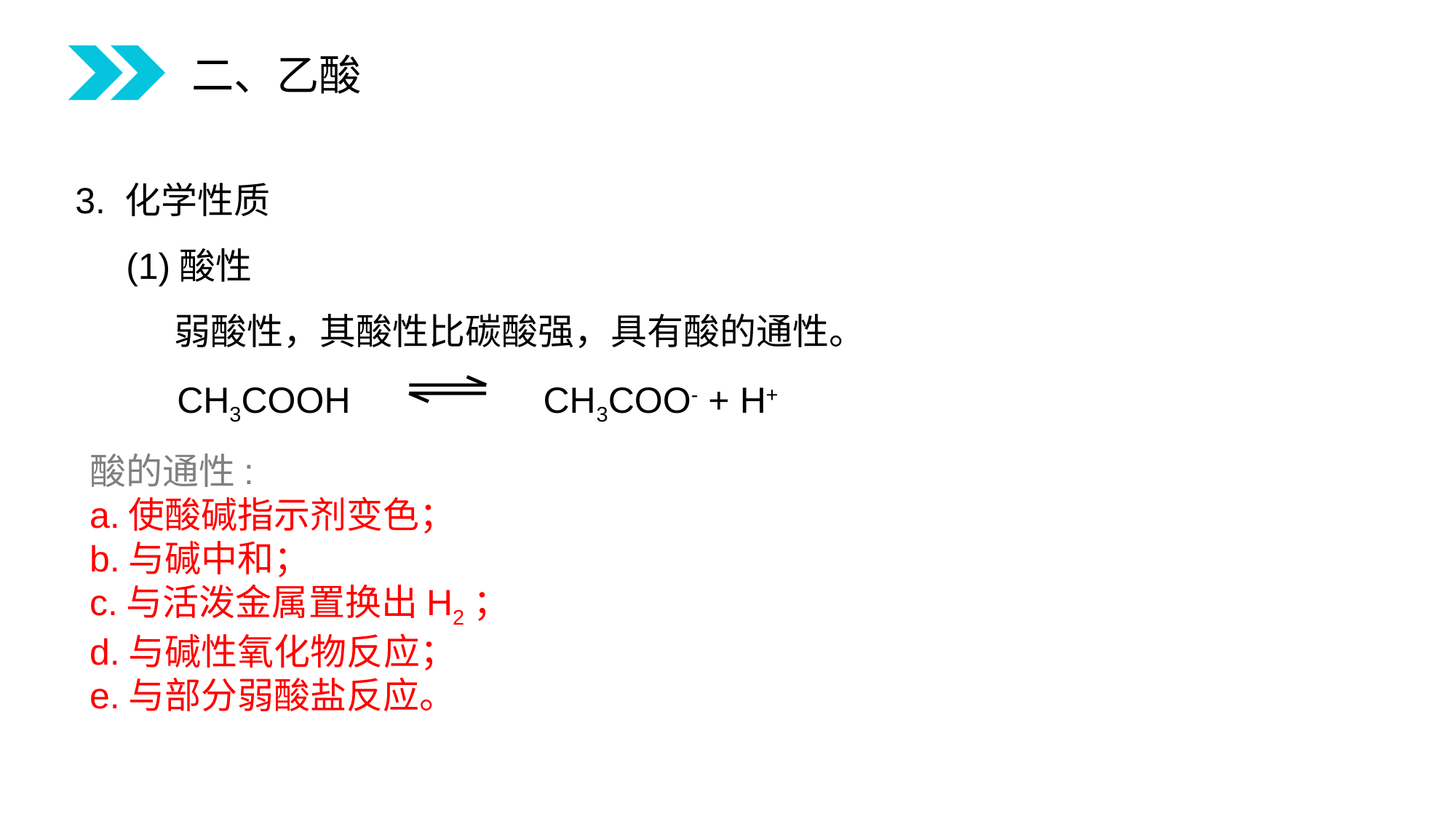

二、乙酸
3. 化学性质
     (1)酸性
           弱酸性，其酸性比碳酸强，具有酸的通性。
          CH3COOH                   CH3COO- + H+

酸的通性:
a.使酸碱指示剂变色；
b.与碱中和；
c.与活泼金属置换出H2；
d.与碱性氧化物反应；
e.与部分弱酸盐反应。